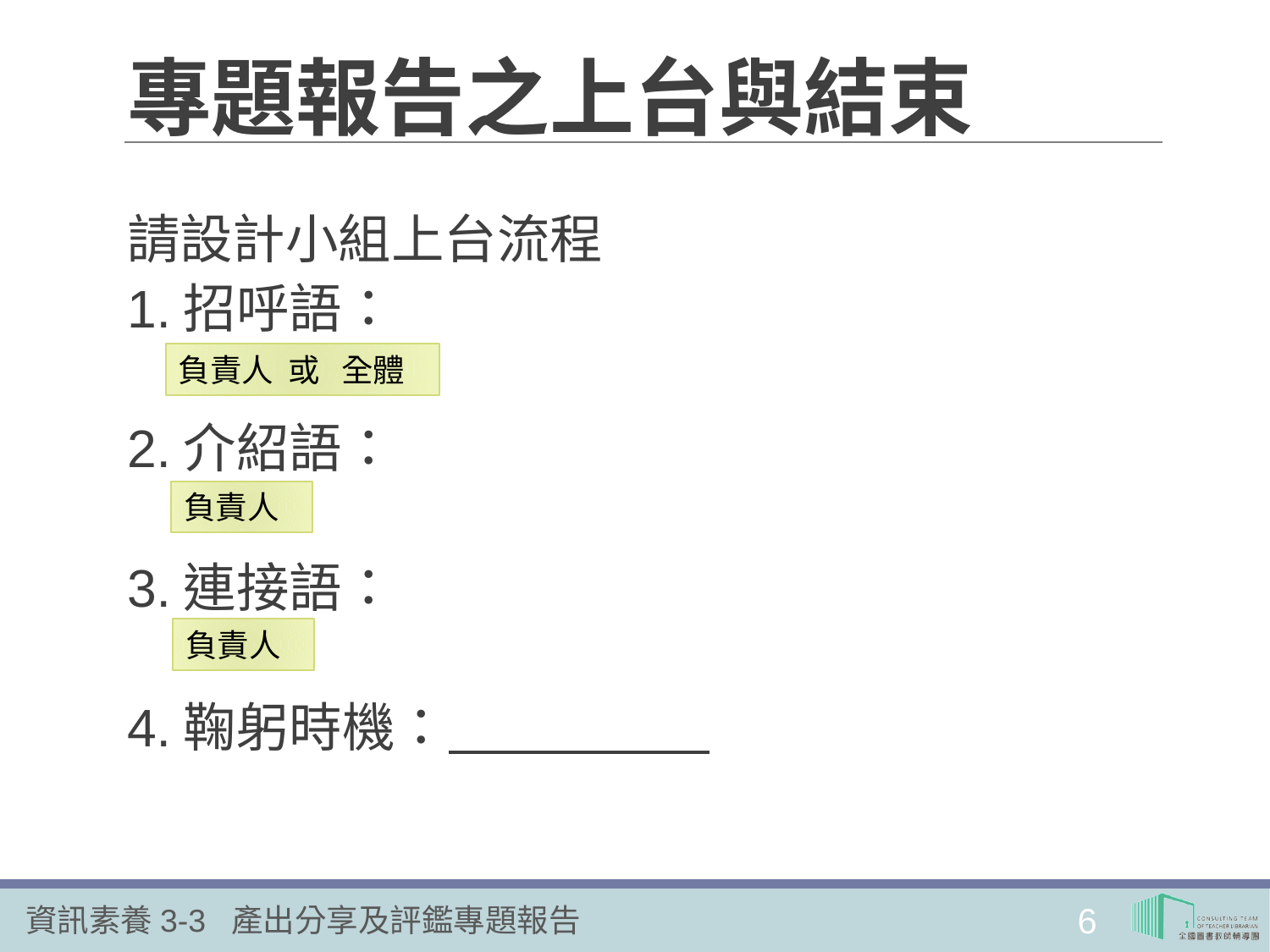

# 專題報告之上台與結束
請設計小組上台流程
1.招呼語：

2.介紹語：

3.連接語：

4.鞠躬時機：

負責人  或   全體
負責人
負責人